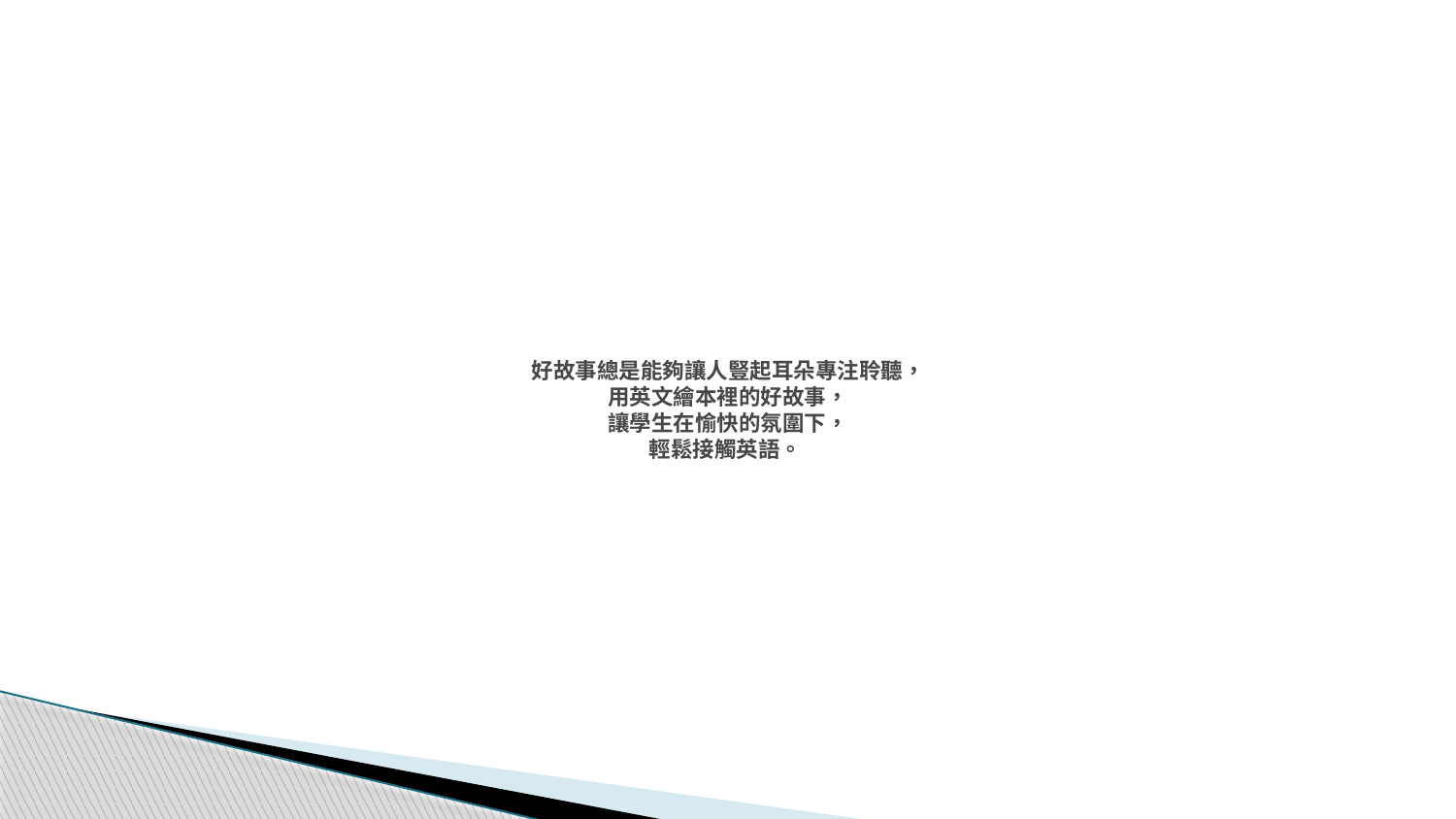

# 好故事總是能夠讓人豎起耳朵專注聆聽， 用英文繪本裡的好故事， 讓學生在愉快的氛圍下， 輕鬆接觸英語。